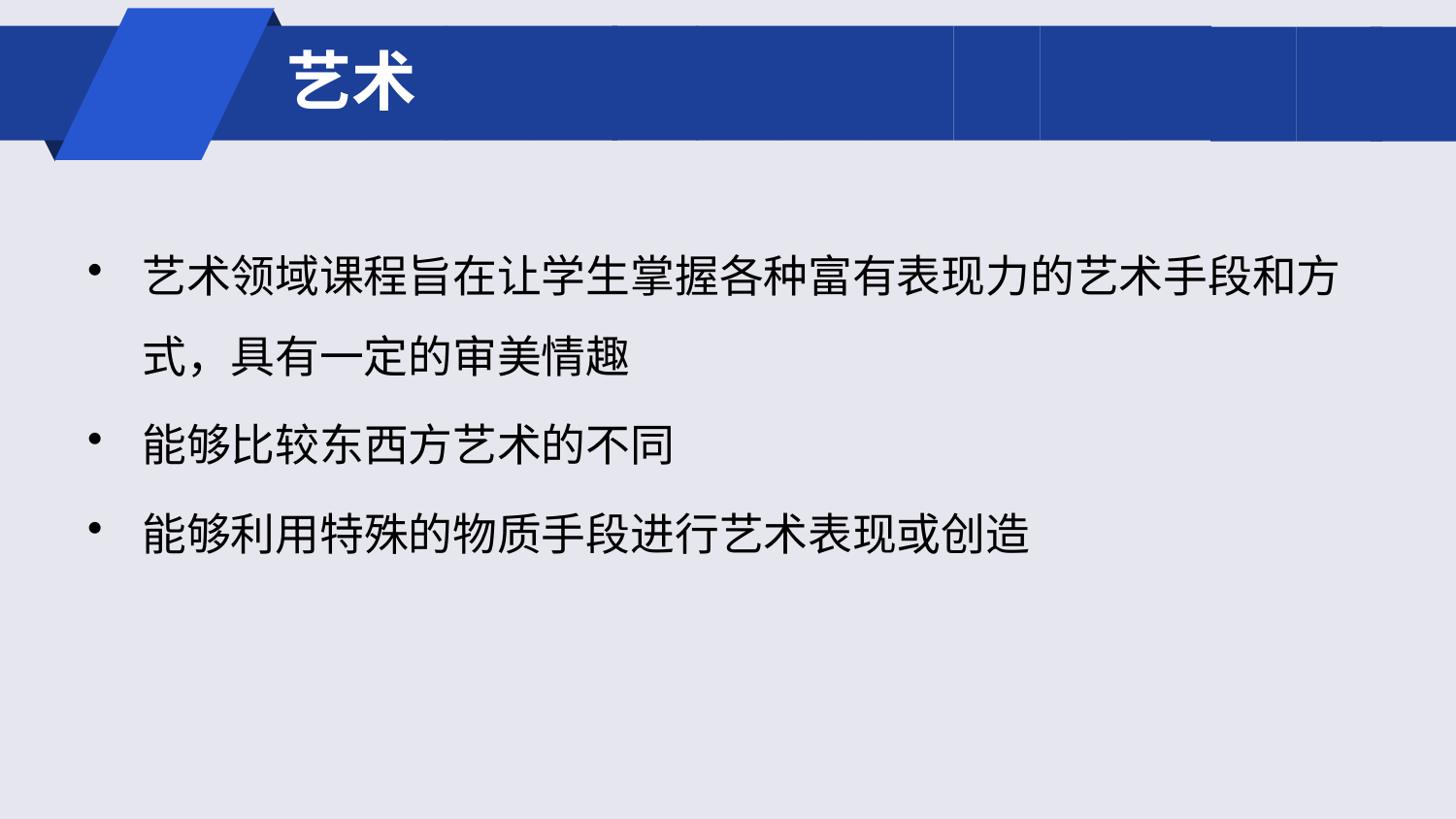

# 艺术
艺术领域课程旨在让学生掌握各种富有表现力的艺术手段和方式，具有一定的审美情趣
能够比较东西方艺术的不同
能够利用特殊的物质手段进行艺术表现或创造